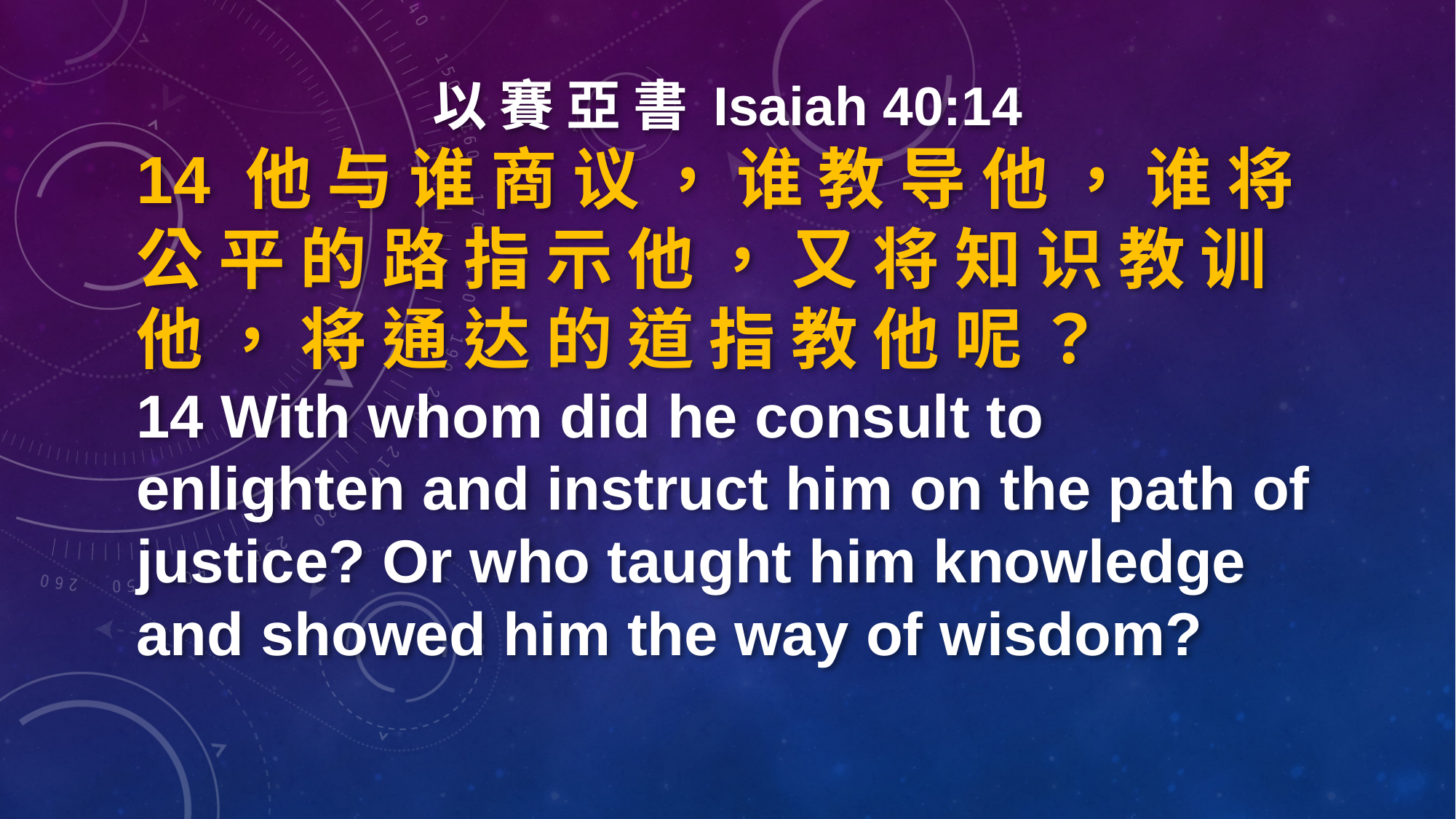

以 賽 亞 書 Isaiah 40:14
14 他 与 谁 商 议 ， 谁 教 导 他 ， 谁 将 公 平 的 路 指 示 他 ， 又 将 知 识 教 训 他 ， 将 通 达 的 道 指 教 他 呢 ？
14 With whom did he consult to enlighten and instruct him on the path of justice? Or who taught him knowledge and showed him the way of wisdom?